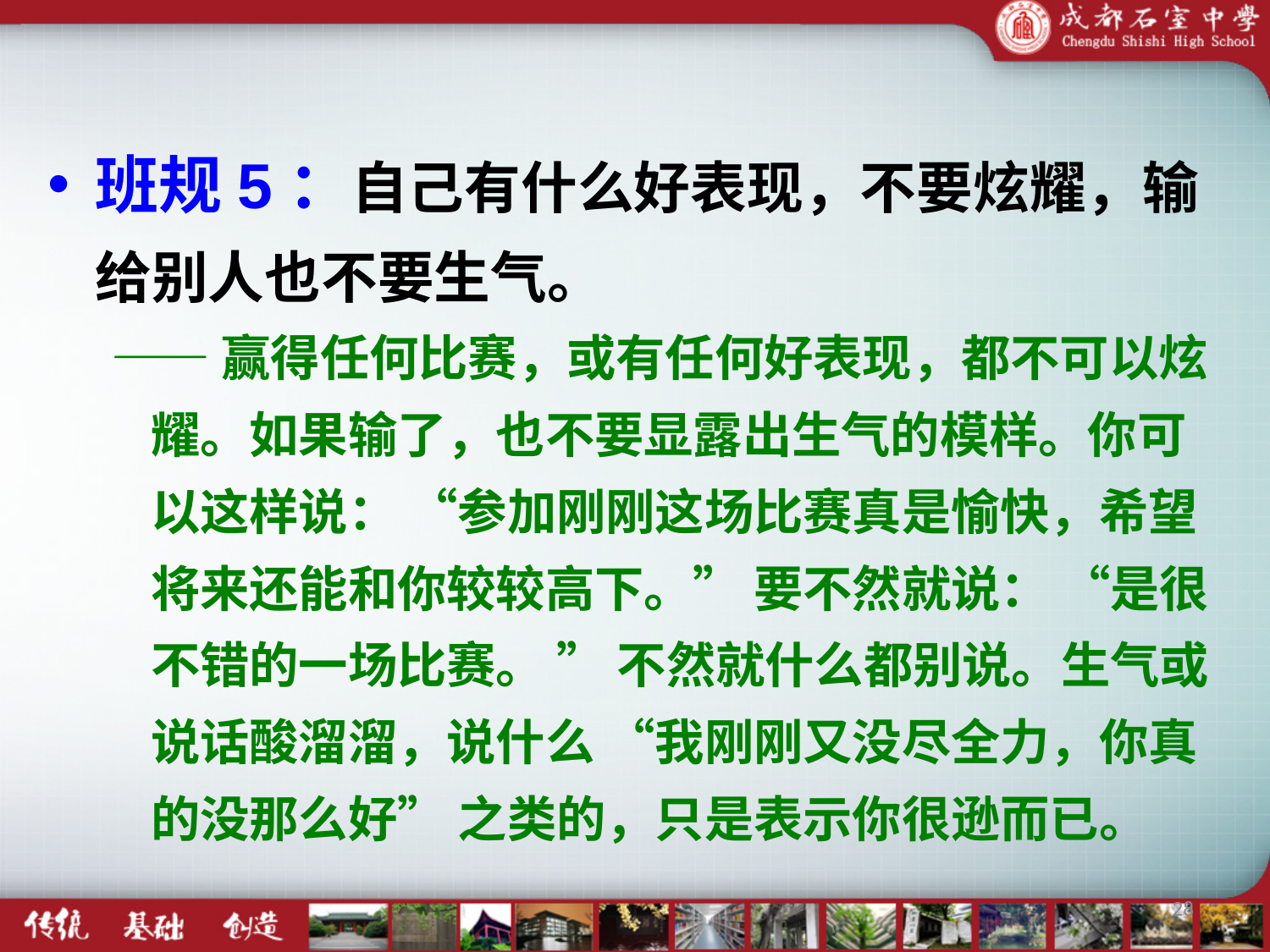

班规5：自己有什么好表现，不要炫耀，输给别人也不要生气。
——赢得任何比赛，或有任何好表现，都不可以炫耀。如果输了，也不要显露出生气的模样。你可以这样说： “参加刚刚这场比赛真是愉快，希望将来还能和你较较高下。” 要不然就说： “是很不错的一场比赛。 ” 不然就什么都别说。生气或说话酸溜溜，说什么 “我刚刚又没尽全力，你真的没那么好” 之类的，只是表示你很逊而已。
28